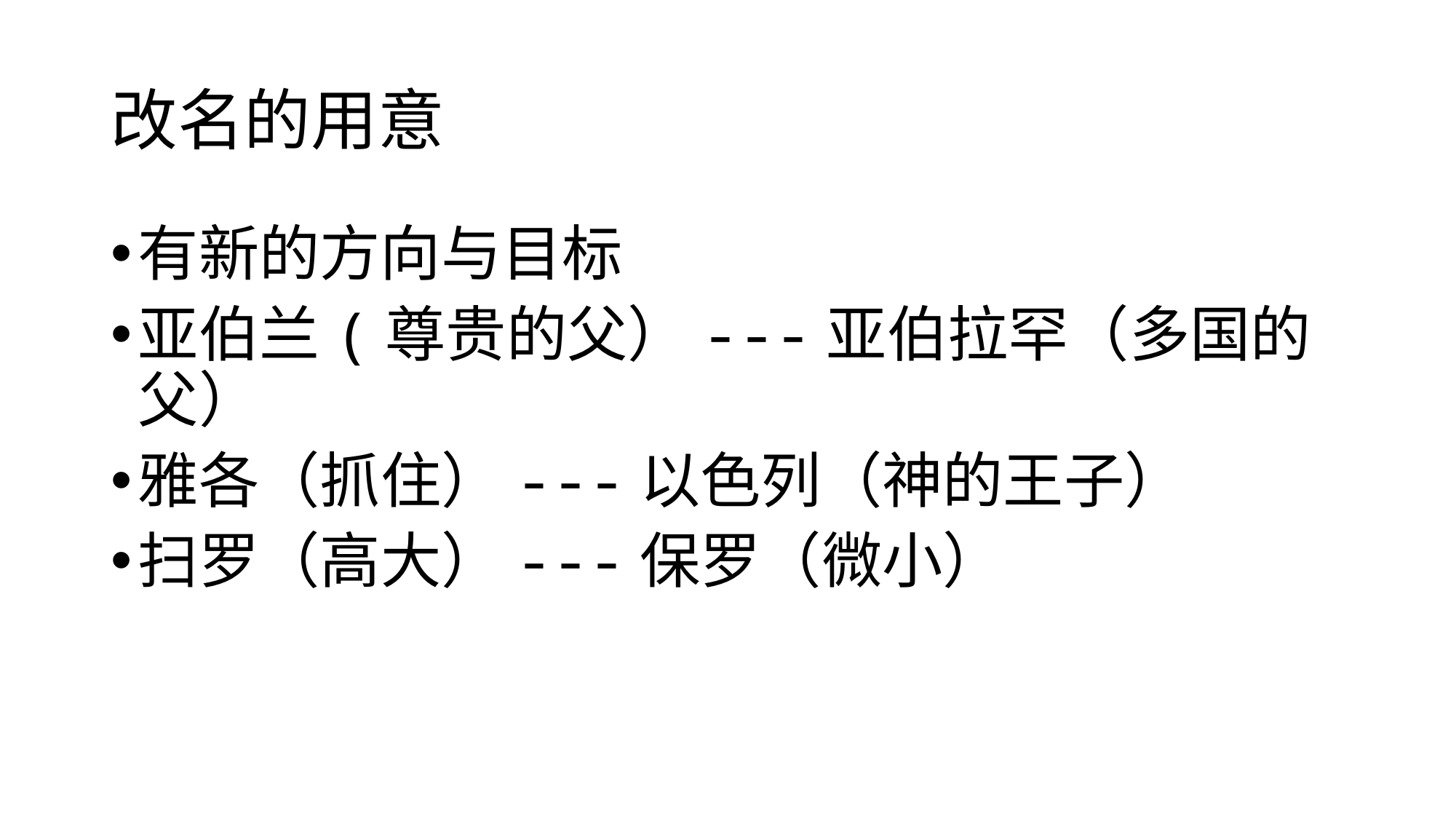

# 改名的用意
有新的方向与目标
亚伯兰(尊贵的父）---亚伯拉罕（多国的父）
雅各（抓住）---以色列（神的王子）
扫罗（高大）---保罗（微小）